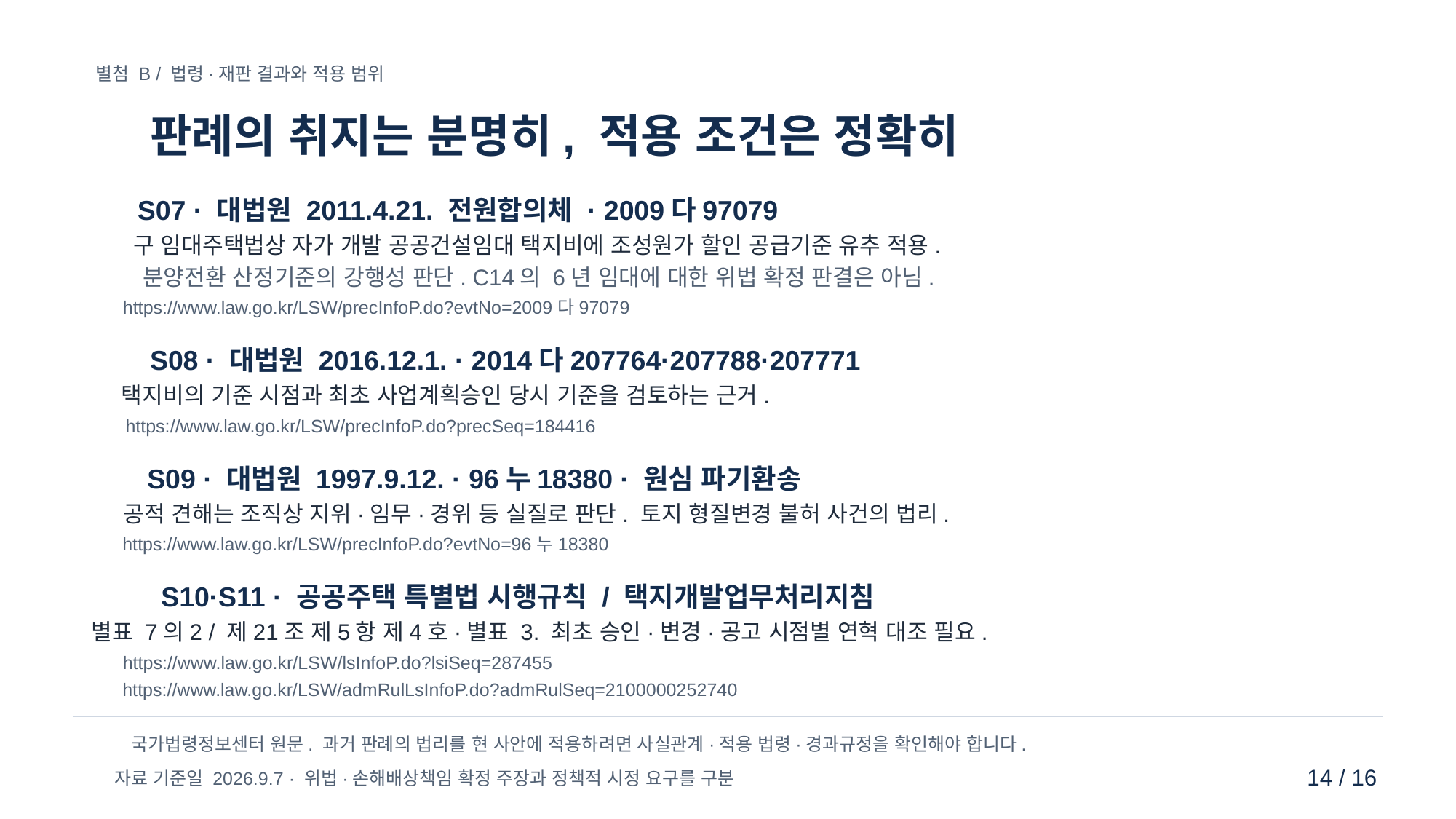

별첨 B / 법령·재판 결과와 적용 범위
판례의 취지는 분명히, 적용 조건은 정확히
S07 · 대법원 2011.4.21. 전원합의체 · 2009다97079
구 임대주택법상 자가 개발 공공건설임대 택지비에 조성원가 할인 공급기준 유추 적용.
분양전환 산정기준의 강행성 판단. C14의 6년 임대에 대한 위법 확정 판결은 아님.
https://www.law.go.kr/LSW/precInfoP.do?evtNo=2009다97079
S08 · 대법원 2016.12.1. · 2014다207764·207788·207771
택지비의 기준 시점과 최초 사업계획승인 당시 기준을 검토하는 근거.
https://www.law.go.kr/LSW/precInfoP.do?precSeq=184416
S09 · 대법원 1997.9.12. · 96누18380 · 원심 파기환송
공적 견해는 조직상 지위·임무·경위 등 실질로 판단. 토지 형질변경 불허 사건의 법리.
https://www.law.go.kr/LSW/precInfoP.do?evtNo=96누18380
S10·S11 · 공공주택 특별법 시행규칙 / 택지개발업무처리지침
별표 7의2 / 제21조 제5항 제4호·별표 3. 최초 승인·변경·공고 시점별 연혁 대조 필요.
https://www.law.go.kr/LSW/lsInfoP.do?lsiSeq=287455
https://www.law.go.kr/LSW/admRulLsInfoP.do?admRulSeq=2100000252740

국가법령정보센터 원문. 과거 판례의 법리를 현 사안에 적용하려면 사실관계·적용 법령·경과규정을 확인해야 합니다.
14 / 16
자료 기준일 2026.9.7 · 위법·손해배상책임 확정 주장과 정책적 시정 요구를 구분